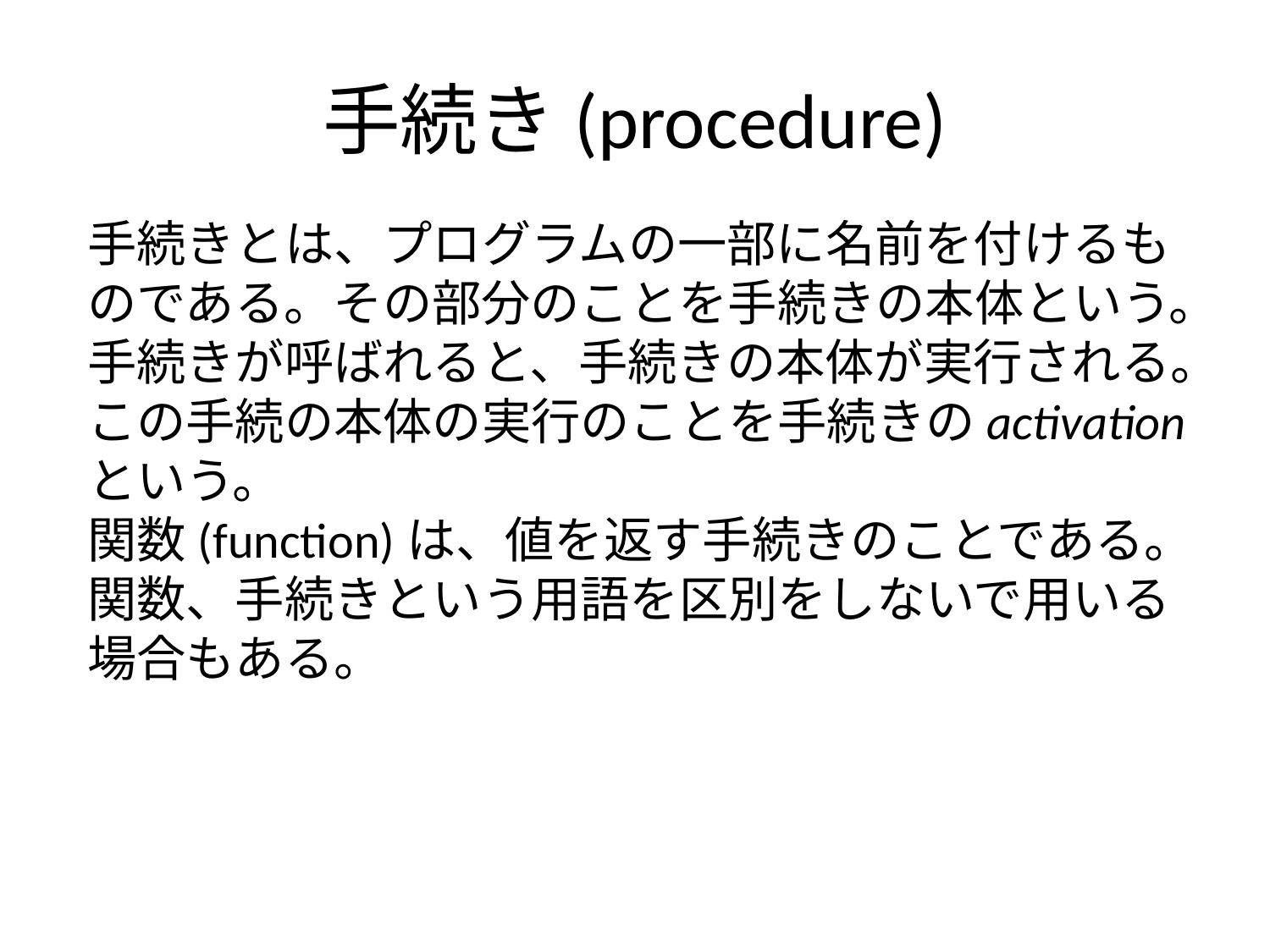

# 手続き(procedure)
手続きとは、プログラムの一部に名前を付けるものである。その部分のことを手続きの本体という。手続きが呼ばれると、手続きの本体が実行される。この手続の本体の実行のことを手続きのactivationという。
関数(function)は、値を返す手続きのことである。
関数、手続きという用語を区別をしないで用いる場合もある。